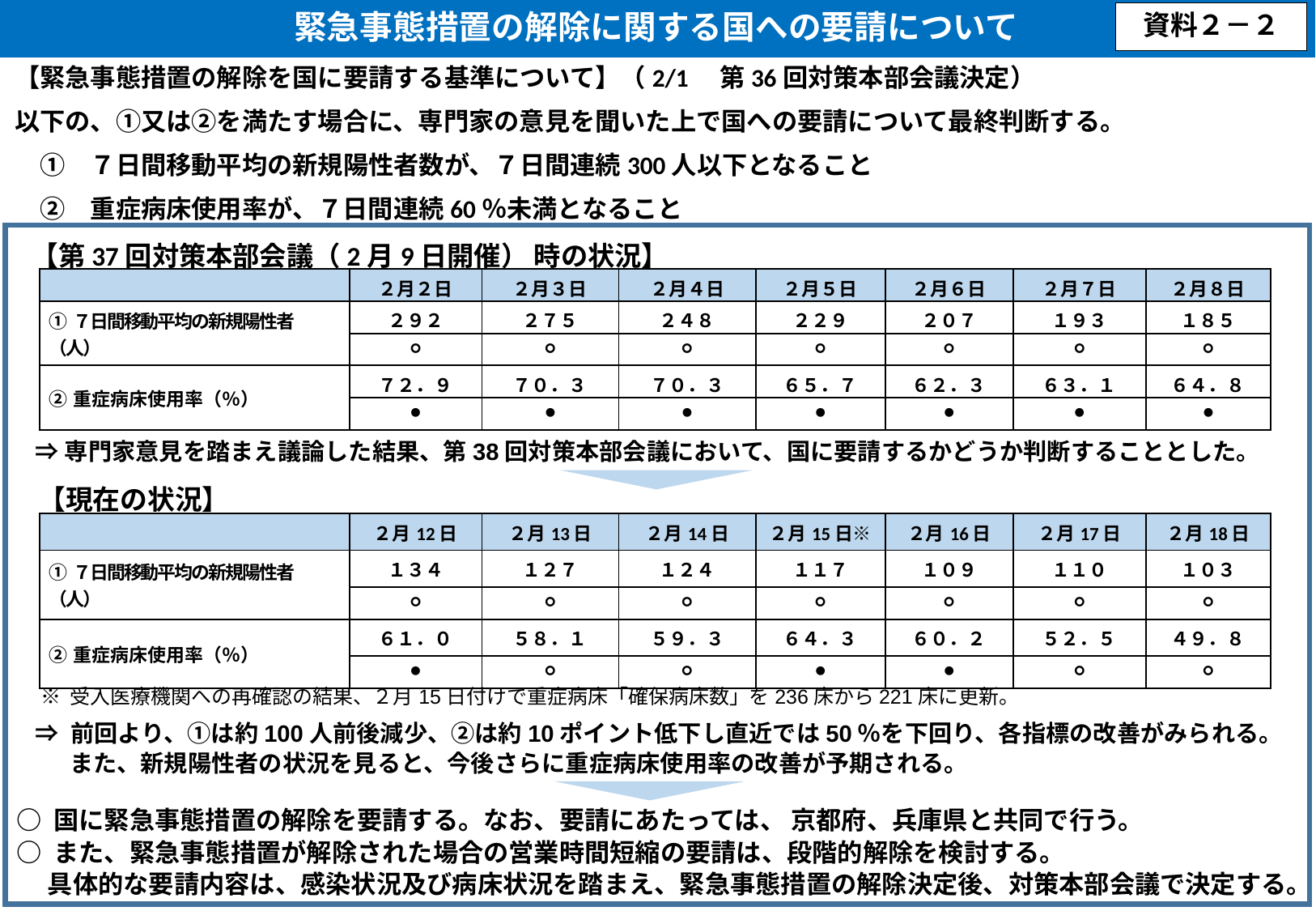

緊急事態措置の解除に関する国への要請について
資料２－２
【緊急事態措置の解除を国に要請する基準について】（2/1　第36回対策本部会議決定）
以下の、①又は②を満たす場合に、専門家の意見を聞いた上で国への要請について最終判断する。
　①　７日間移動平均の新規陽性者数が、７日間連続300人以下となること
　②　重症病床使用率が、７日間連続60％未満となること
【第37回対策本部会議（2月9日開催） 時の状況】

|  | ２月２日 | ２月３日 | ２月４日 | ２月５日 | ２月６日 | ２月７日 | ２月８日 |
| --- | --- | --- | --- | --- | --- | --- | --- |
| ①７日間移動平均の新規陽性者（人） | ２９２ | ２７５ | ２４８ | ２２９ | ２０７ | １９３ | １８５ |
|  | ○ | ○ | ○ | ○ | ○ | ○ | ○ |
| ②重症病床使用率（％） | ７２．９ | ７０．３ | ７０．３ | ６５．７ | ６２．３ | ６３．１ | ６４．８ |
|  | ● | ● | ● | ● | ● | ● | ● |
　⇒ 専門家意見を踏まえ議論した結果、第38回対策本部会議において、国に要請するかどうか判断することとした。
【現在の状況】

|  | ２月12日 | ２月13日 | ２月14日 | ２月15日※ | ２月16日 | ２月17日 | ２月18日 |
| --- | --- | --- | --- | --- | --- | --- | --- |
| ①７日間移動平均の新規陽性者（人） | １３４ | １２７ | １２４ | １１７ | １０９ | １１０ | １０３ |
|  | ○ | ○ | ○ | ○ | ○ | ○ | ○ |
| ②重症病床使用率（％） | ６１．０ | ５８．１ | ５９．３ | ６４．３ | ６０．２ | ５２．５ | ４９．８ |
|  | ● | ○ | ○ | ● | ● | ○ | ○ |
※ 受入医療機関への再確認の結果、２月15日付けで重症病床「確保病床数」を236床から221床に更新。
   ⇒ 前回より、①は約100人前後減少、②は約10ポイント低下し直近では50％を下回り、各指標の改善がみられる。
　　 また、新規陽性者の状況を見ると、今後さらに重症病床使用率の改善が予期される。

○ 国に緊急事態措置の解除を要請する。なお、要請にあたっては、 京都府、兵庫県と共同で行う。
○ また、緊急事態措置が解除された場合の営業時間短縮の要請は、段階的解除を検討する。
　 具体的な要請内容は、感染状況及び病床状況を踏まえ、緊急事態措置の解除決定後、対策本部会議で決定する。